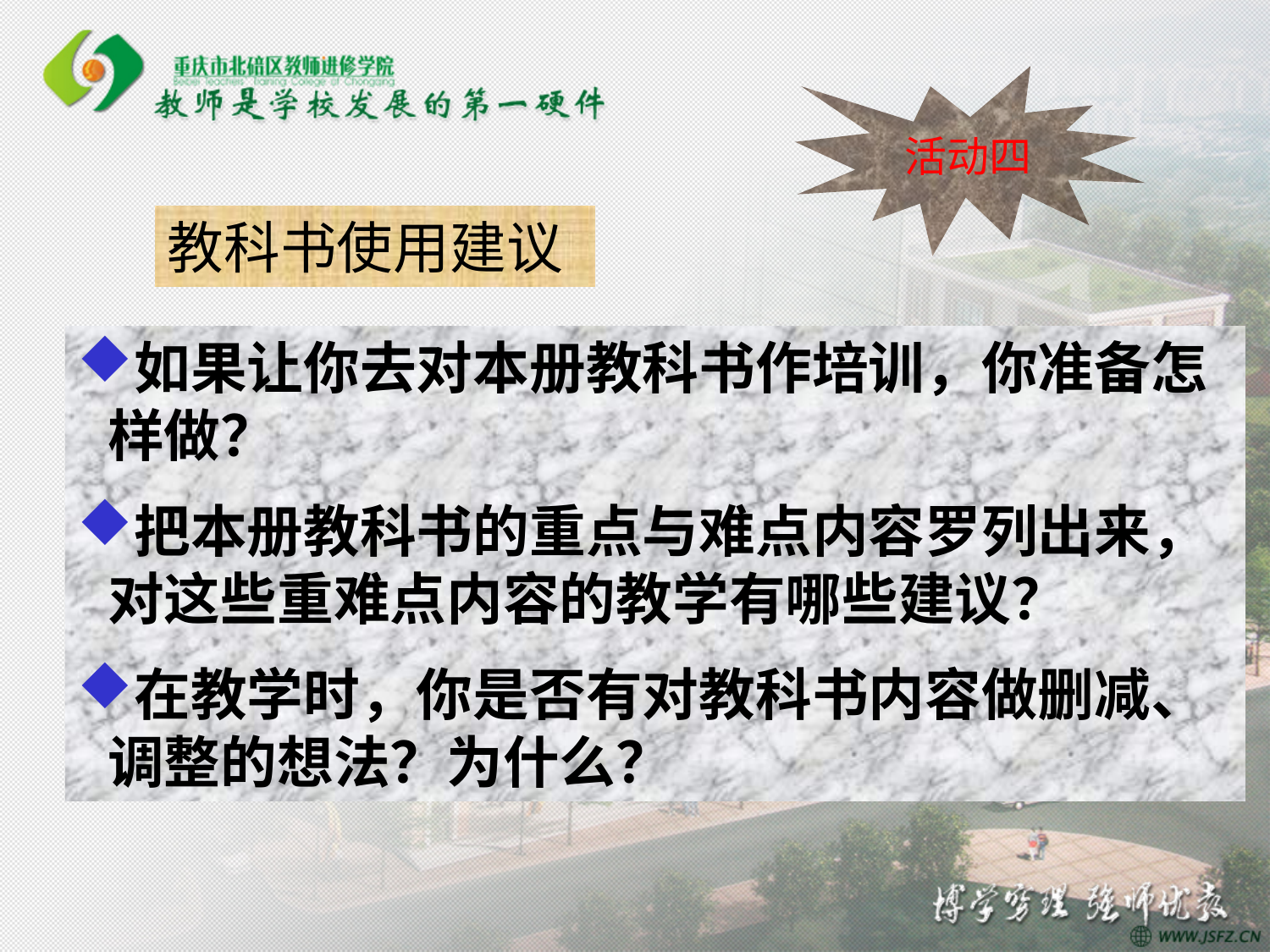

活动四
教科书使用建议
如果让你去对本册教科书作培训，你准备怎样做？
把本册教科书的重点与难点内容罗列出来，对这些重难点内容的教学有哪些建议？
在教学时，你是否有对教科书内容做删减、调整的想法？为什么？